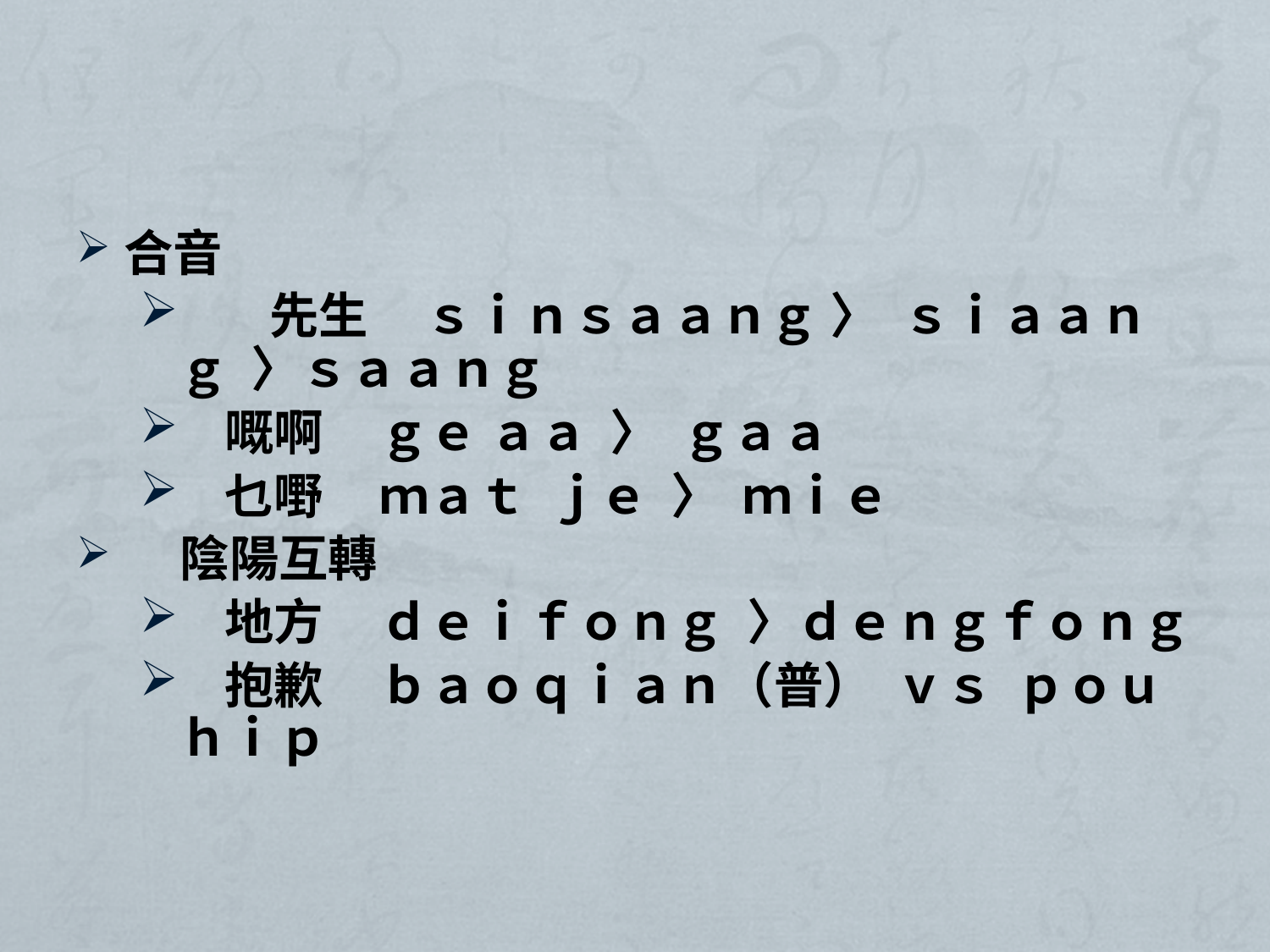

#
合音
       先生     ｓｉｎｓａａｎｇ 〉  ｓｉａａｎｇ  〉ｓａａｎｇ
   嘅啊     ｇｅ ａａ  〉  ｇａａ
   乜嘢     ｍａｔ  ｊｅ  〉  ｍｉｅ
    陰陽互轉
   地方     ｄｅｉｆｏｎｇ  〉ｄｅｎｇｆｏｎｇ
   抱歉     ｂａｏｑｉａｎ（普）  ｖｓ  ｐｏｕｈｉｐ